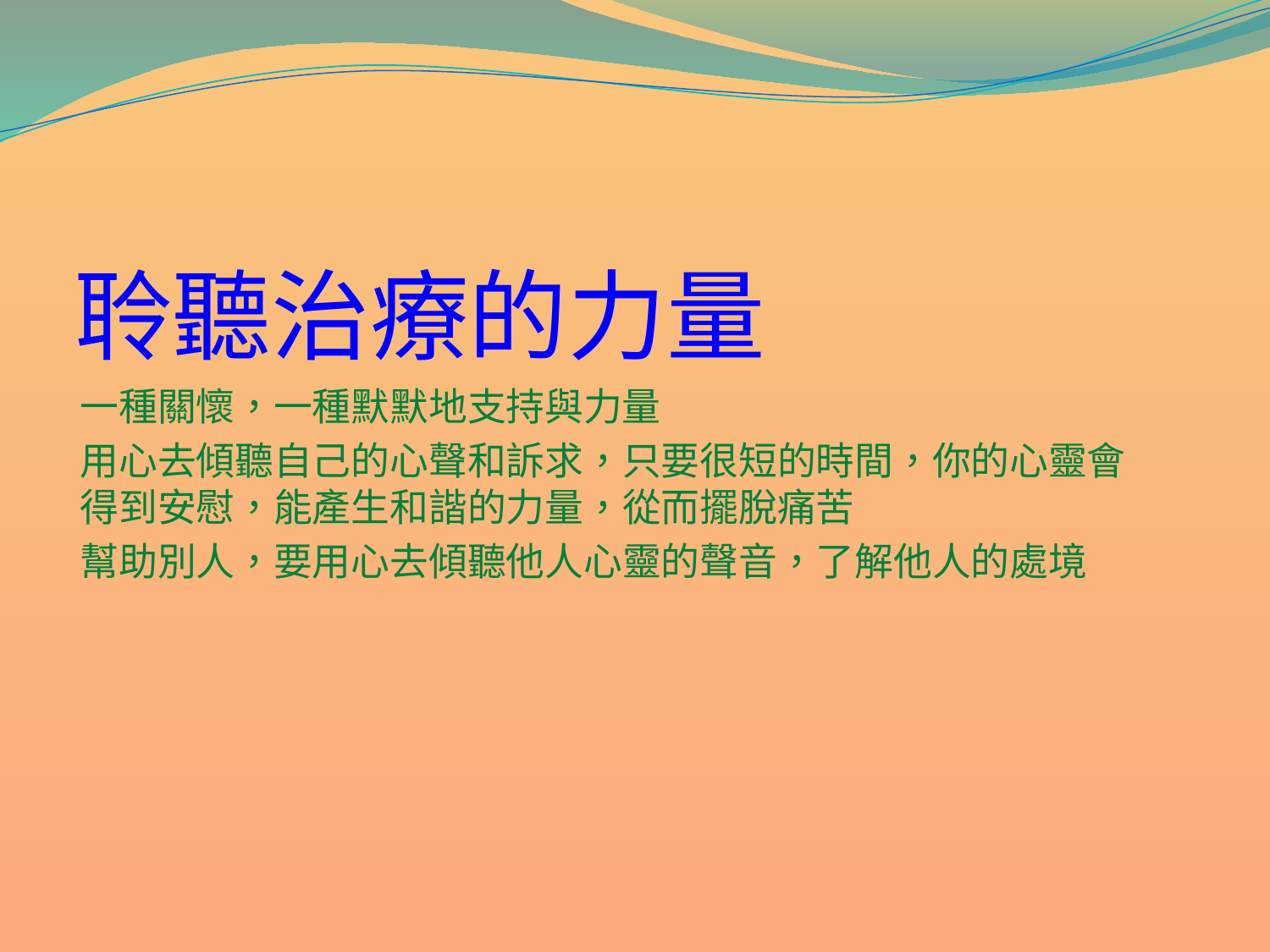

# 聆聽治療的力量
一種關懷，一種默默地支持與力量
用心去傾聽自己的心聲和訴求，只要很短的時間，你的心靈會得到安慰，能產生和諧的力量，從而擺脫痛苦
幫助別人，要用心去傾聽他人心靈的聲音，了解他人的處境